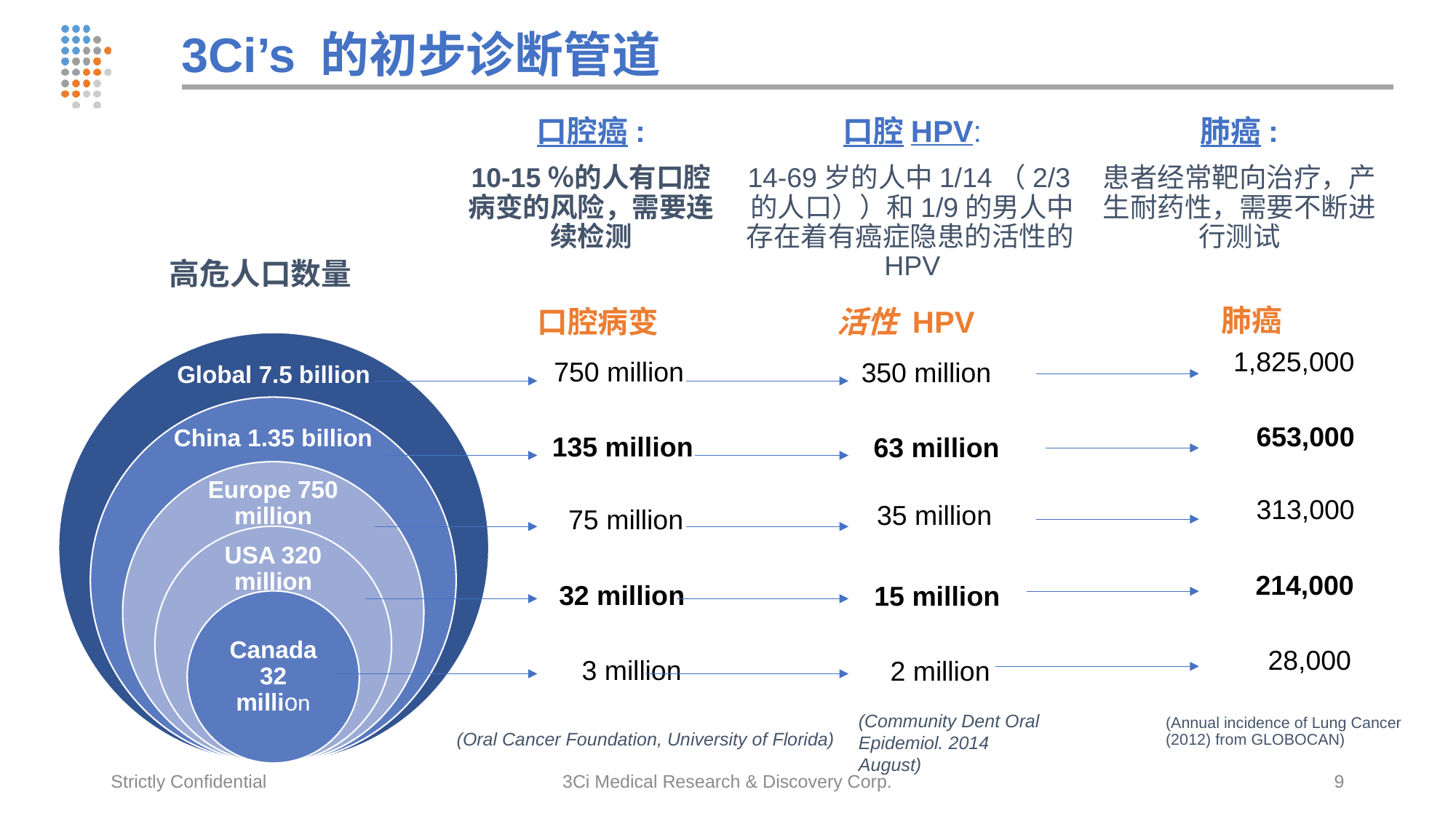

# 3Ci’s 的初步诊断管道
口腔癌:
10-15％的人有口腔病变的风险，需要连续检测
口腔HPV:
14-69岁的人中1/14（2/3的人口））和1/9的男人中存在着有癌症隐患的活性的HPV
肺癌:
患者经常靶向治疗，产生耐药性，需要不断进行测试
高危人口数量
肺癌
口腔病变
活性 HPV
Global 7.5 billion
China 1.35 billion
Europe 750 million
USA 320 million
Canada 32 million
1,825,000
750 million
350 million
653,000
135 million
63 million
313,000
35 million
75 million
214,000
32 million
15 million
28,000
3 million
2 million
(Community Dent Oral Epidemiol. 2014 August)
(Annual incidence of Lung Cancer (2012) from GLOBOCAN)
(Oral Cancer Foundation, University of Florida)
Strictly Confidential
3Ci Medical Research & Discovery Corp.
9